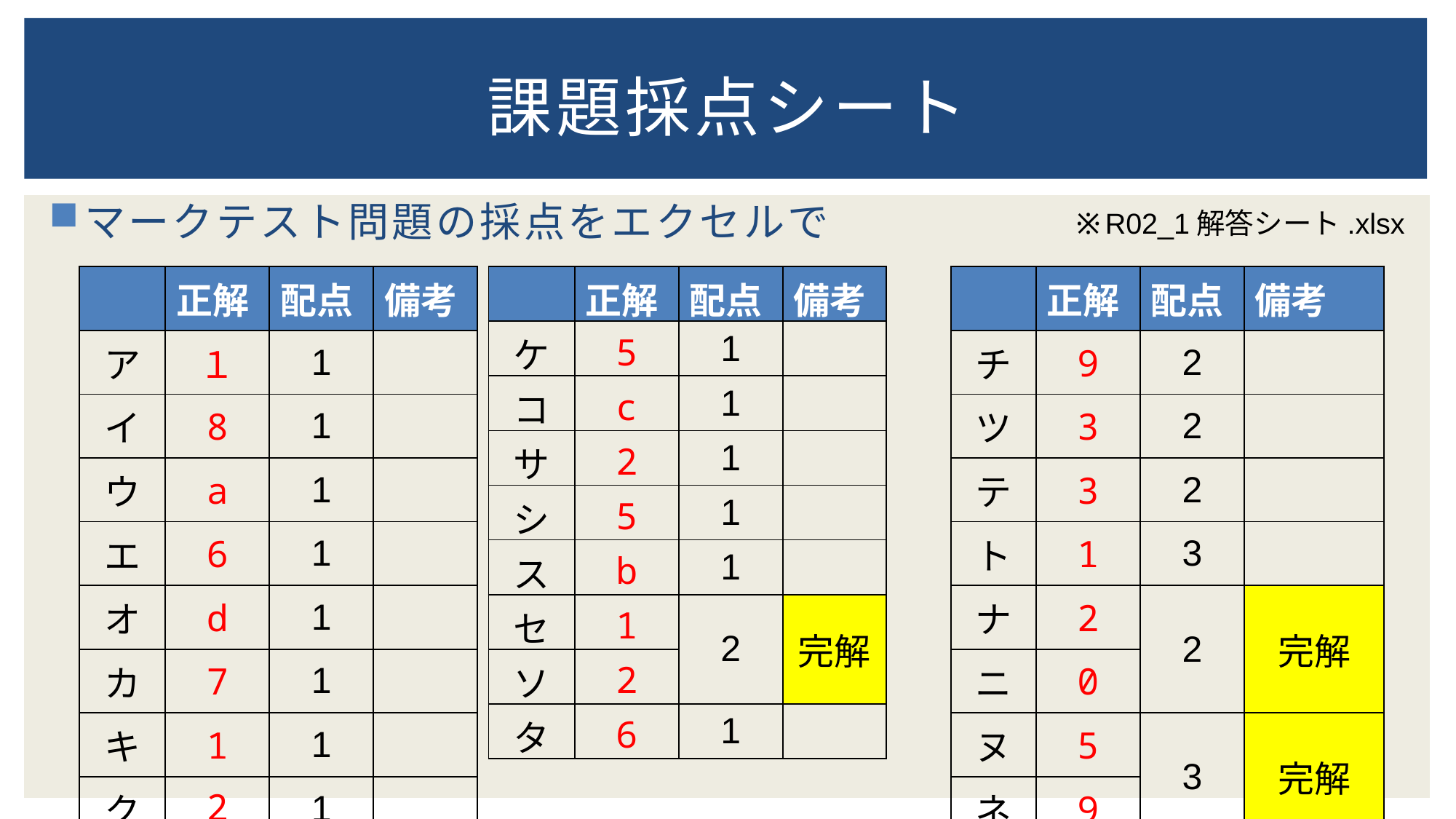

# 課題採点シート
マークテスト問題の採点をエクセルで
※R02_1解答シート.xlsx
|  | 正解 | 配点 | 備考 |
| --- | --- | --- | --- |
| ア | １ | 1 |  |
| イ | 8 | 1 |  |
| ウ | a | 1 |  |
| エ | 6 | 1 |  |
| オ | d | 1 |  |
| カ | 7 | 1 |  |
| キ | 1 | 1 |  |
| ク | 2 | 1 |  |
|  | 正解 | 配点 | 備考 |
| --- | --- | --- | --- |
| ケ | 5 | 1 |  |
| コ | c | 1 |  |
| サ | 2 | 1 |  |
| シ | 5 | 1 |  |
| ス | b | 1 |  |
| セ | 1 | 2 | 完解 |
| ソ | 2 |  |  |
| タ | 6 | 1 |  |
|  | 正解 | 配点 | 備考 |
| --- | --- | --- | --- |
| チ | 9 | 2 |  |
| ツ | 3 | 2 |  |
| テ | 3 | 2 |  |
| ト | 1 | 3 |  |
| ナ | 2 | 2 | 完解 |
| ニ | 0 |  |  |
| ヌ | 5 | 3 | 完解 |
| ネ | 9 |  |  |